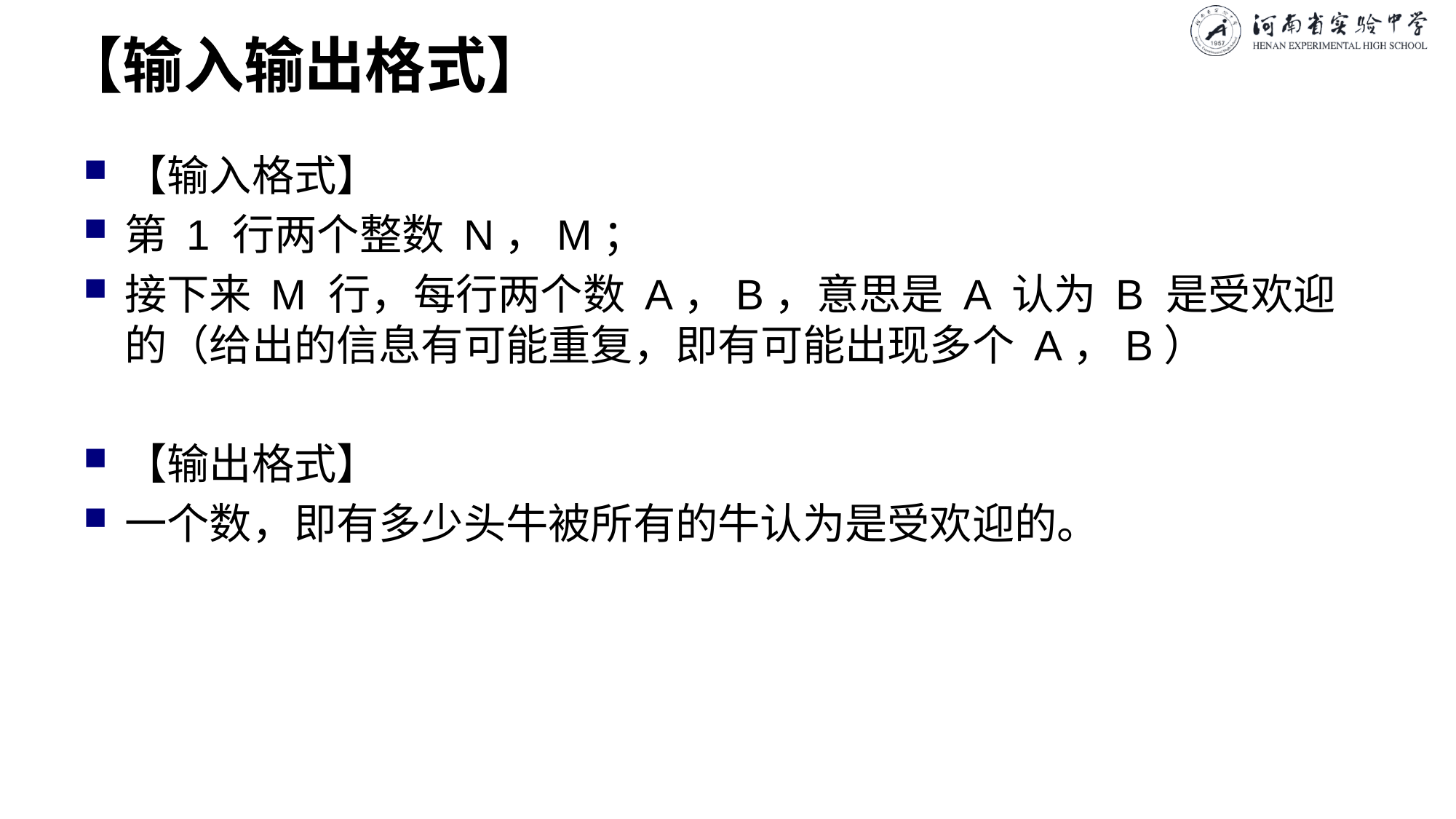

# 【输入输出格式】
【输入格式】
第 1 行两个整数 N，M；
接下来 M 行，每行两个数 A，B，意思是 A 认为 B 是受欢迎的（给出的信息有可能重复，即有可能出现多个 A，B）

【输出格式】
一个数，即有多少头牛被所有的牛认为是受欢迎的。